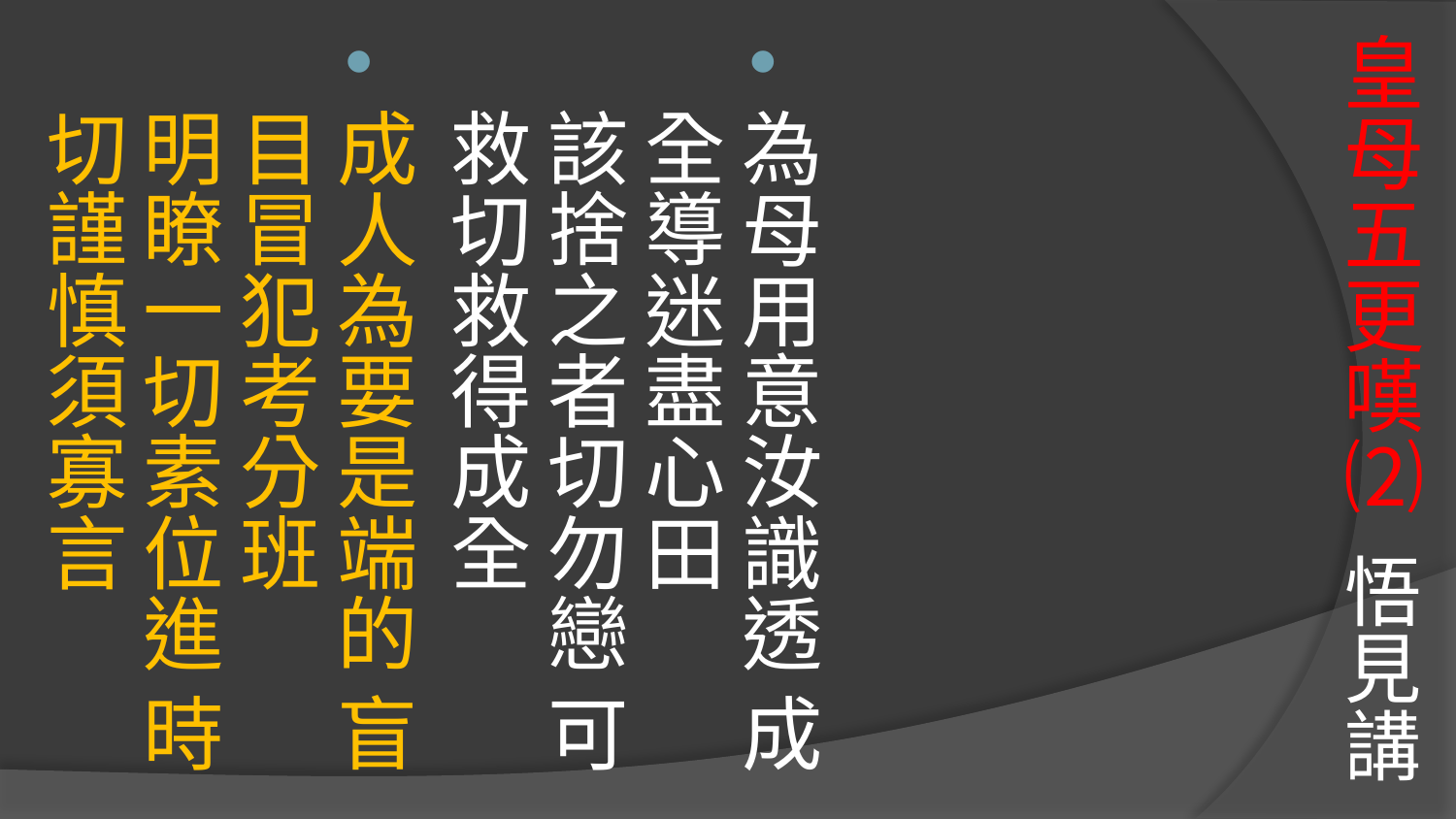

# 皇母五更嘆⑵  悟見講
為母用意汝識透 成全導迷盡心田
該捨之者切勿戀 可救切救得成全
成人為要是端的 盲目冒犯考分班
明瞭一切素位進 時切謹慎須寡言